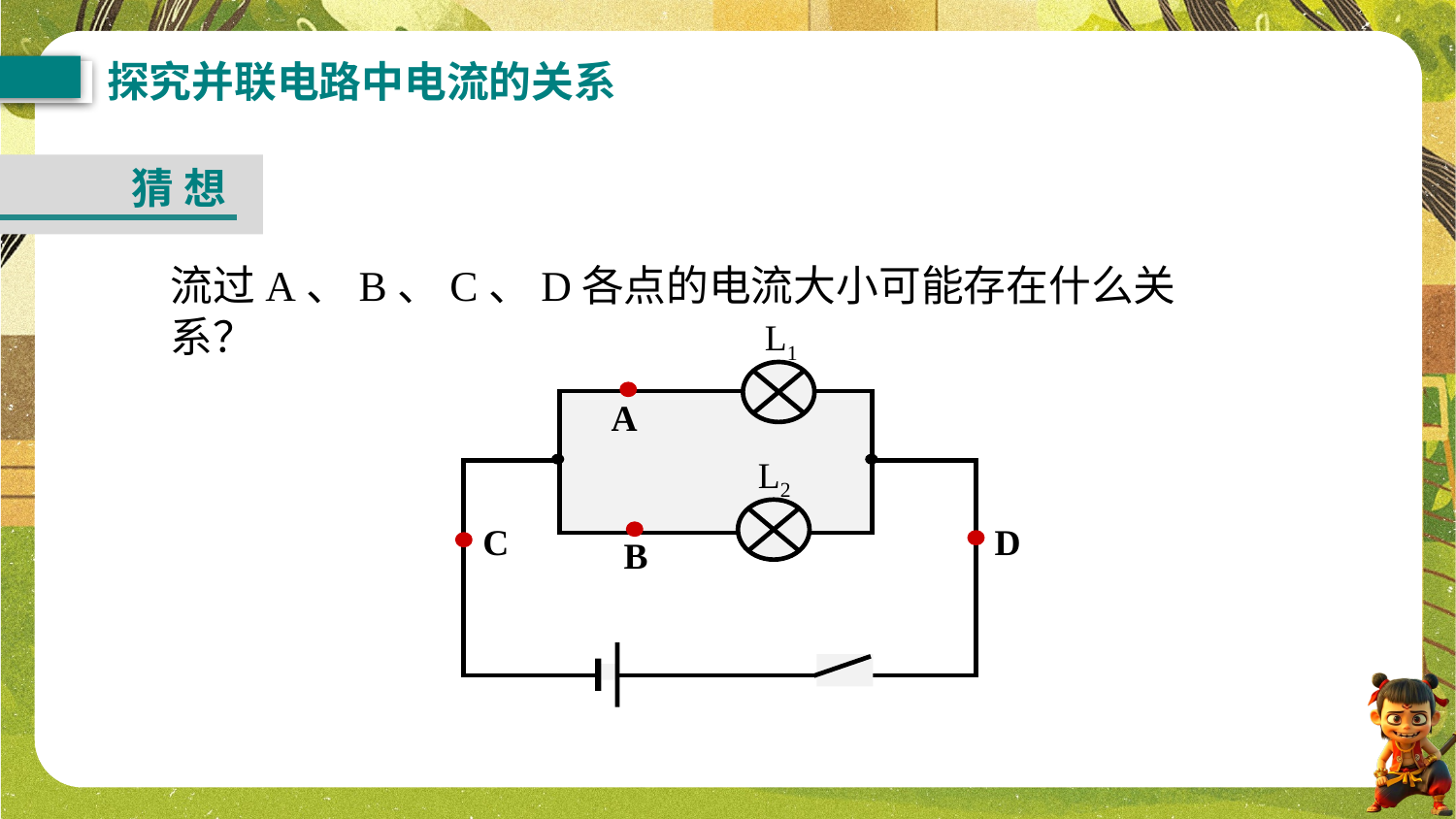

探究并联电路中电流的关系

猜 想
流过A、B、C、D各点的电流大小可能存在什么关系？
L1

A
L2
L1

C

B

D